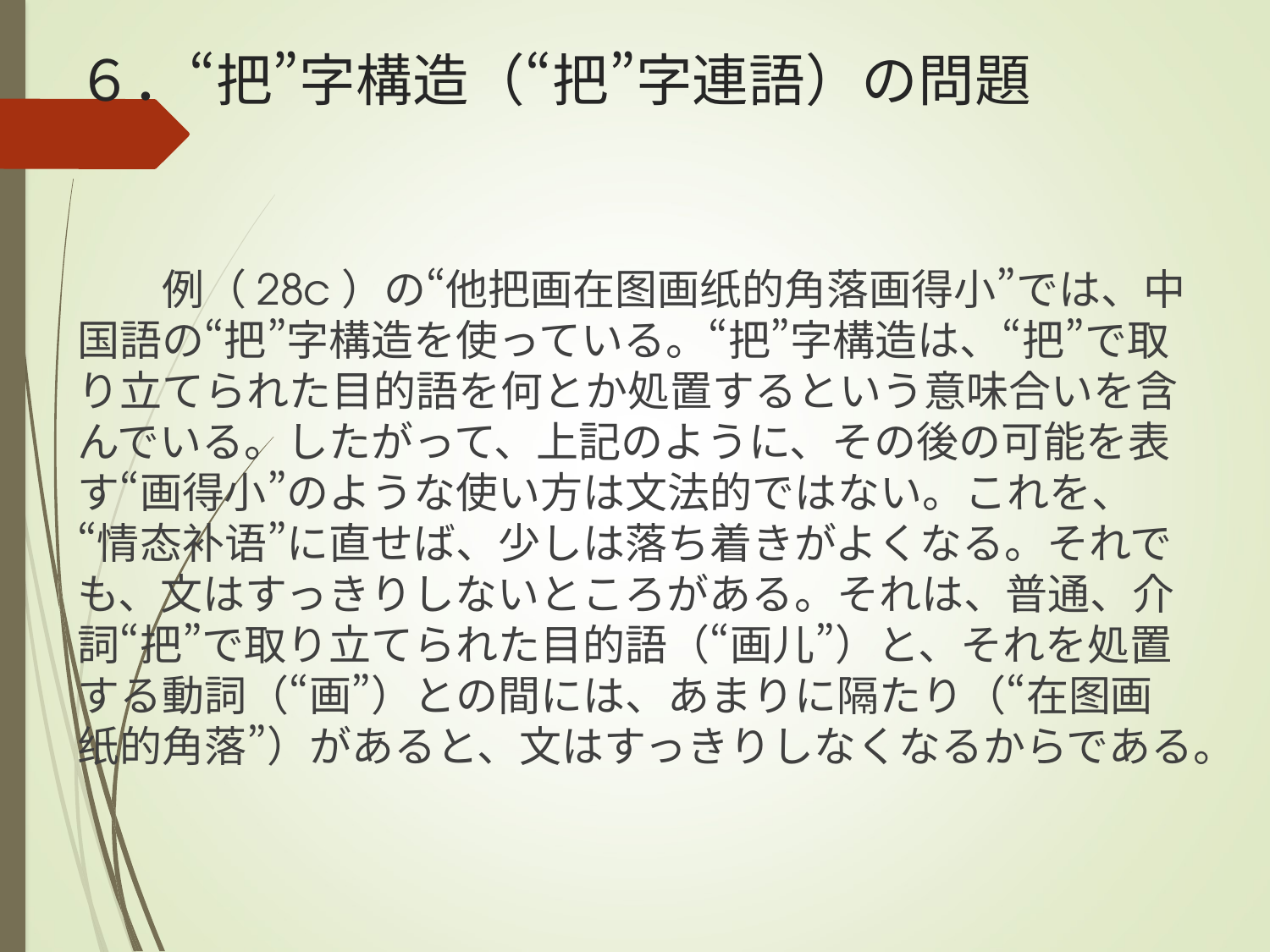

# ６．“把”字構造（“把”字連語）の問題
　　例（28c）の“他把画在图画纸的角落画得小”では、中国語の“把”字構造を使っている。“把”字構造は、“把”で取り立てられた目的語を何とか処置するという意味合いを含んでいる。したがって、上記のように、その後の可能を表す“画得小”のような使い方は文法的ではない。これを、“情态补语”に直せば、少しは落ち着きがよくなる。それでも、文はすっきりしないところがある。それは、普通、介詞“把”で取り立てられた目的語（“画儿”）と、それを処置する動詞（“画”）との間には、あまりに隔たり（“在图画纸的角落”）があると、文はすっきりしなくなるからである。